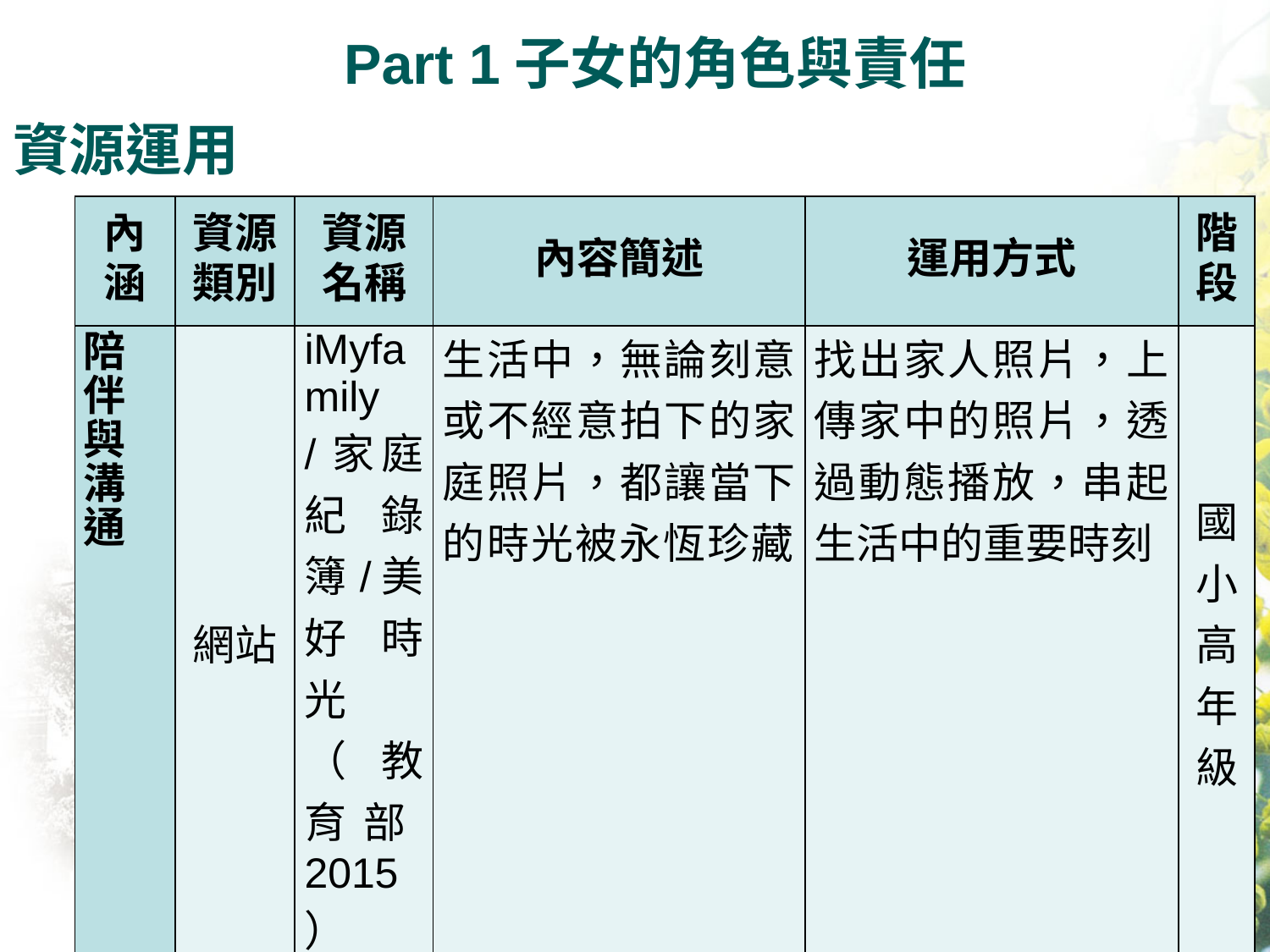

Part 1子女的角色與責任
資源運用
| 內涵 | 資源類別 | 資源名稱 | 內容簡述 | 運用方式 | 階段 |
| --- | --- | --- | --- | --- | --- |
| 陪 伴 與 溝 通 | 網站 | iMyfamily /家庭紀錄簿/美好時光（教育部，2015） | 生活中，無論刻意或不經意拍下的家庭照片，都讓當下的時光被永恆珍藏。 | 找出家人照片，上傳家中的照片，透過動態播放，串起生活中的重要時刻 | 國小高年級 |